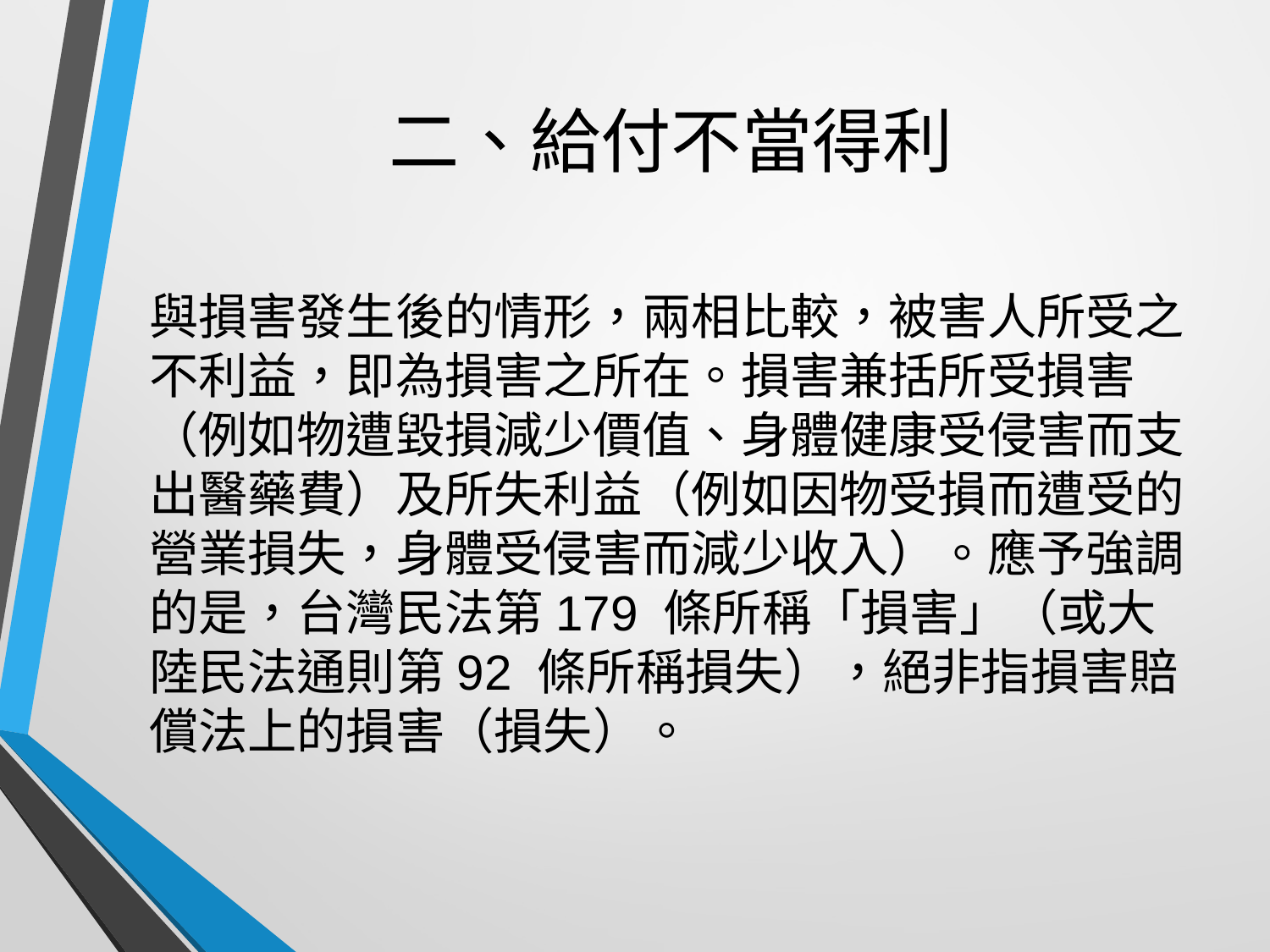

# 二、給付不當得利
與損害發生後的情形，兩相比較，被害人所受之不利益，即為損害之所在。損害兼括所受損害（例如物遭毀損減少價值、身體健康受侵害而支出醫藥費）及所失利益（例如因物受損而遭受的營業損失，身體受侵害而減少收入）。應予強調的是，台灣民法第179 條所稱「損害」（或大陸民法通則第92 條所稱損失），絕非指損害賠償法上的損害（損失）。